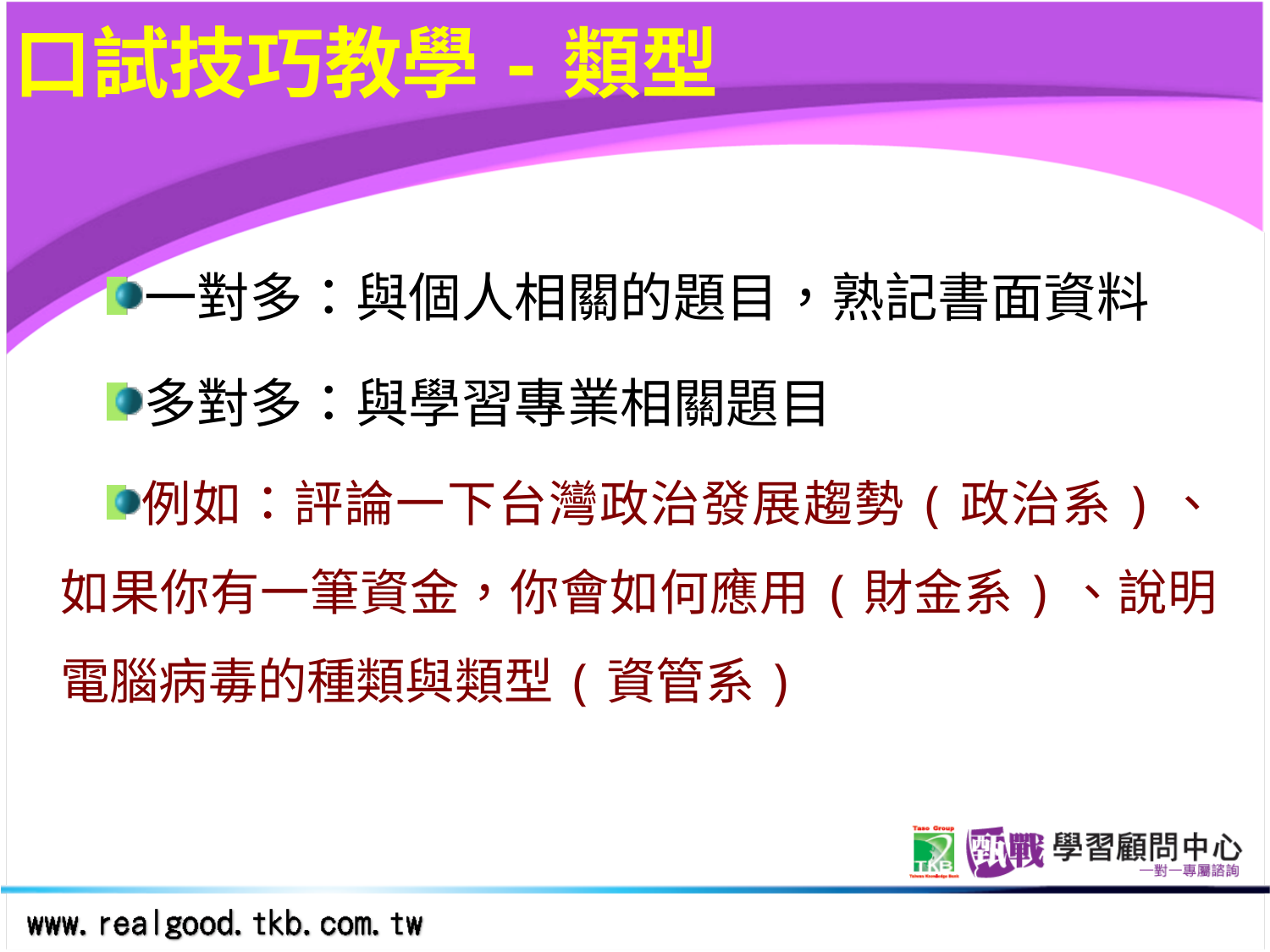

# 口試技巧教學-類型
一對多：與個人相關的題目，熟記書面資料
多對多：與學習專業相關題目
例如：評論一下台灣政治發展趨勢(政治系)、如果你有一筆資金，你會如何應用(財金系)、說明電腦病毒的種類與類型(資管系)